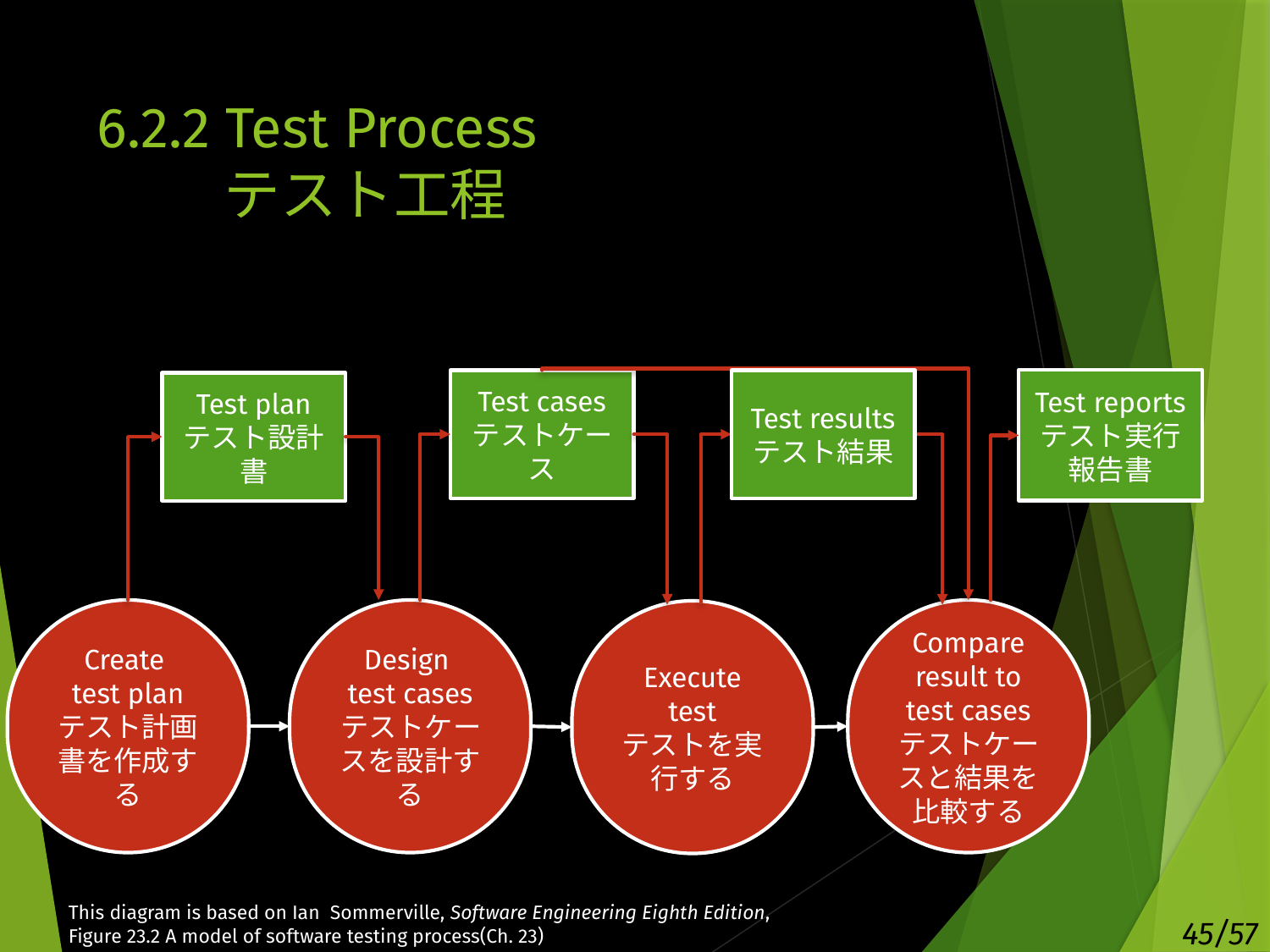

# 6.2.2 Test Process テスト工程

Test reports
テスト実行報告書
Test cases
テストケース
Test results
テスト結果
Test plan
テスト設計書
Create
test plan
テスト計画書を作成する
Design
test cases
テストケースを設計する
Compare result to test cases
テストケースと結果を比較する
Execute test
テストを実行する
This diagram is based on Ian  Sommerville, Software Engineering Eighth Edition,
Figure 23.2 A model of software testing process(Ch. 23)

45/57